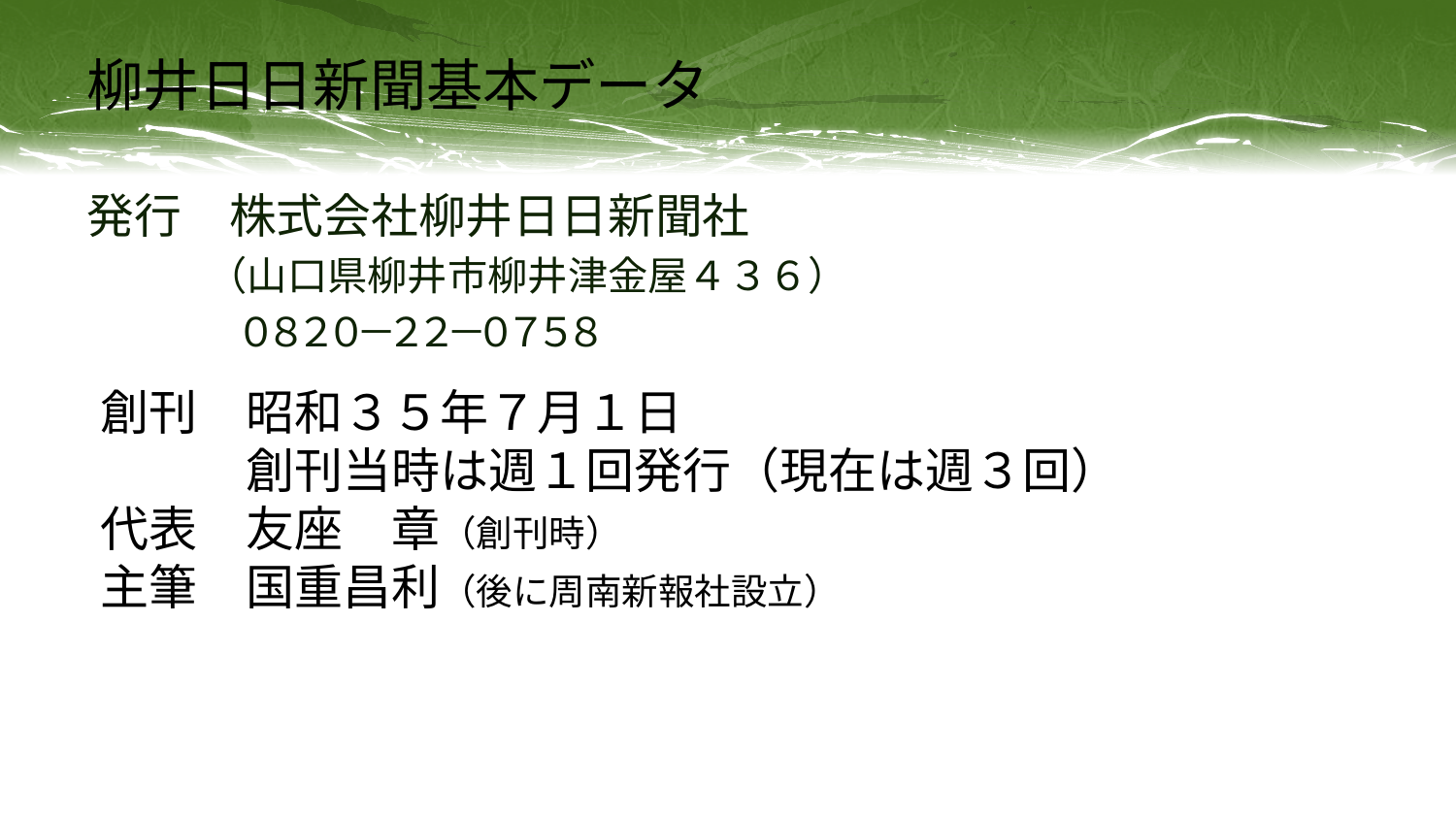

# 柳井日日新聞基本データ
発行　株式会社柳井日日新聞社
　　　（山口県柳井市柳井津金屋４３６）
　　　　　０８２０－２２－０７５８

創刊　昭和３５年７月１日
　　　創刊当時は週１回発行（現在は週３回）
代表　友座　章（創刊時）
主筆　国重昌利（後に周南新報社設立）